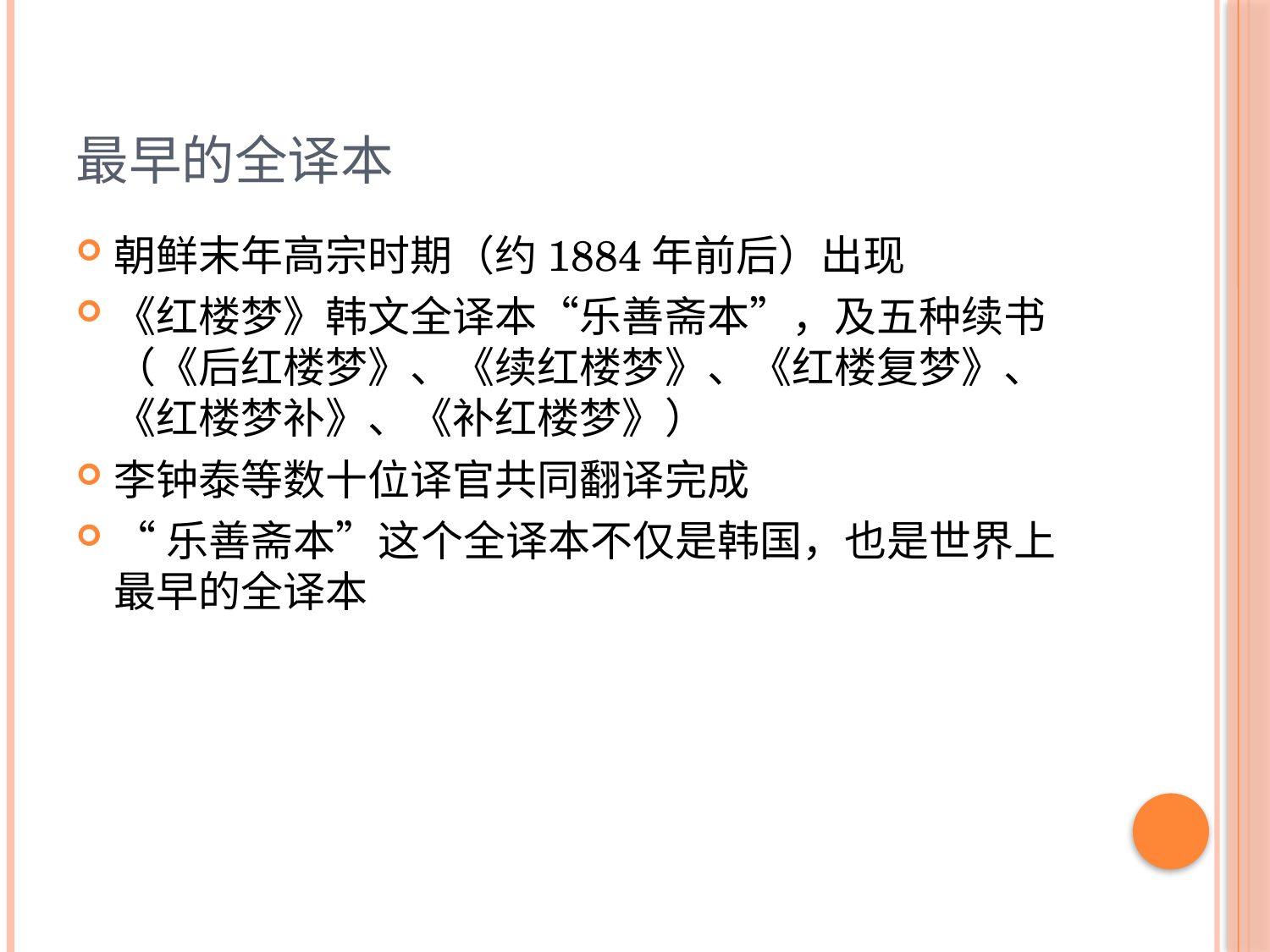

# 最早的全译本
朝鲜末年高宗时期（约1884年前后）出现
《红楼梦》韩文全译本“乐善斋本”，及五种续书（《后红楼梦》、《续红楼梦》、《红楼复梦》、《红楼梦补》、《补红楼梦》）
李钟泰等数十位译官共同翻译完成
“乐善斋本”这个全译本不仅是韩国，也是世界上最早的全译本